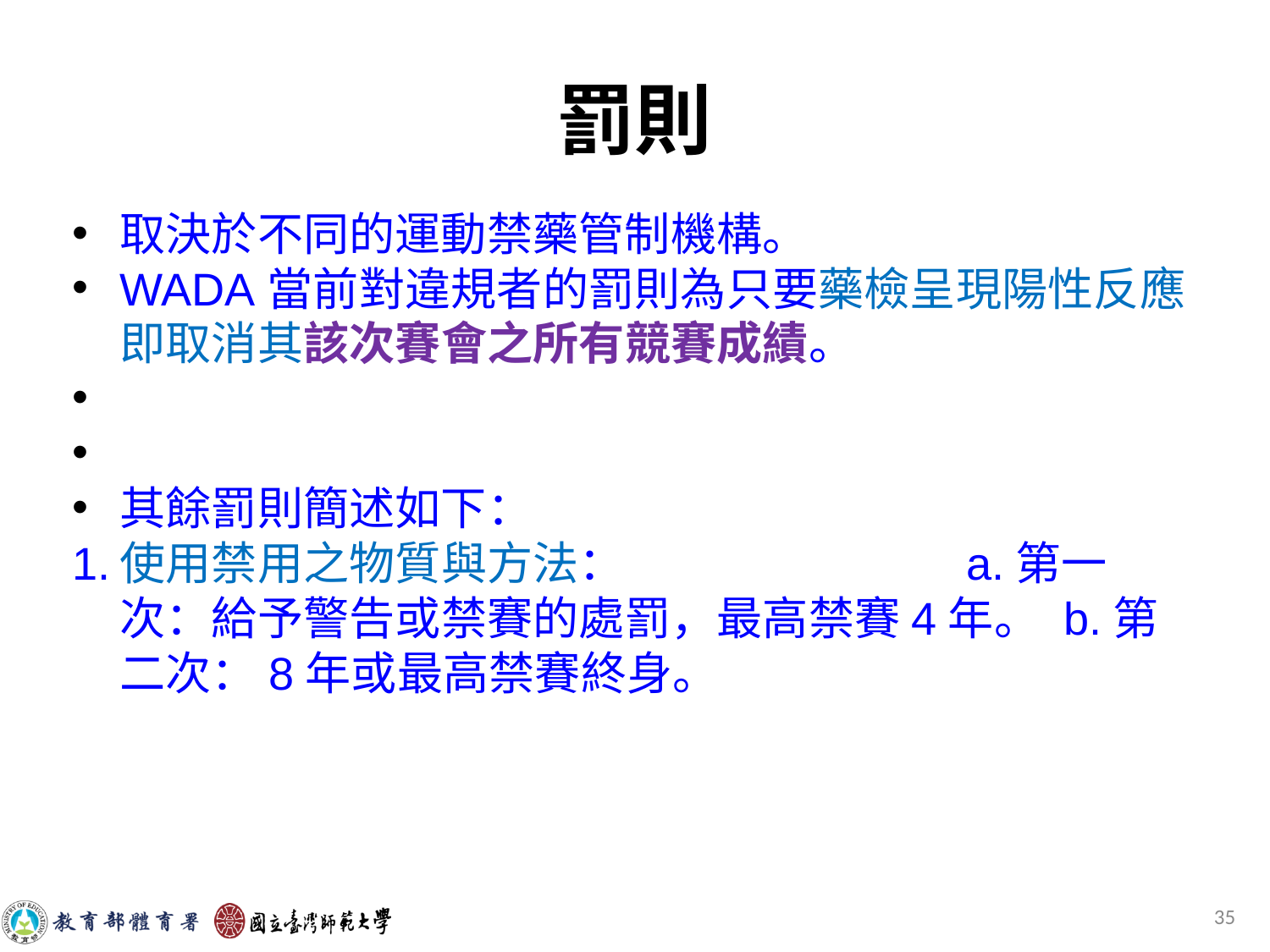

罰則
取決於不同的運動禁藥管制機構。
WADA當前對違規者的罰則為只要藥檢呈現陽性反應即取消其該次賽會之所有競賽成績。

其餘罰則簡述如下：
1.	使用禁用之物質與方法：                          a.第一次：給予警告或禁賽的處罰，最高禁賽4年。 b.第二次：8年或最高禁賽終身。
35